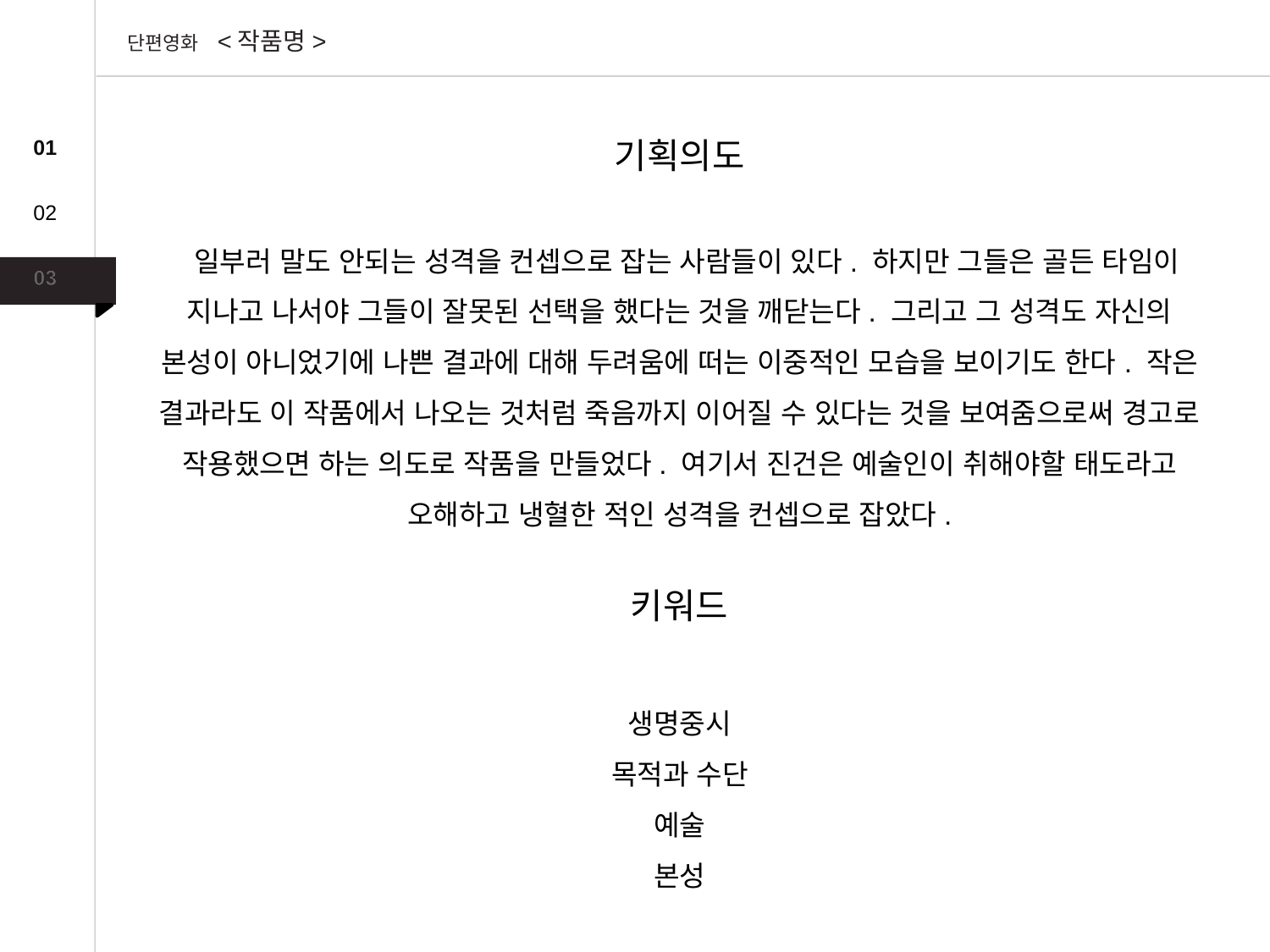

단편영화  <작품명>
기획의도

 일부러 말도 안되는 성격을 컨셉으로 잡는 사람들이 있다. 하지만 그들은 골든 타임이 지나고 나서야 그들이 잘못된 선택을 했다는 것을 깨닫는다. 그리고 그 성격도 자신의 본성이 아니었기에 나쁜 결과에 대해 두려움에 떠는 이중적인 모습을 보이기도 한다. 작은 결과라도 이 작품에서 나오는 것처럼 죽음까지 이어질 수 있다는 것을 보여줌으로써 경고로 작용했으면 하는 의도로 작품을 만들었다. 여기서 진건은 예술인이 취해야할 태도라고 오해하고 냉혈한 적인 성격을 컨셉으로 잡았다.

 01
 02

 03
키워드

생명중시
목적과 수단
예술
본성